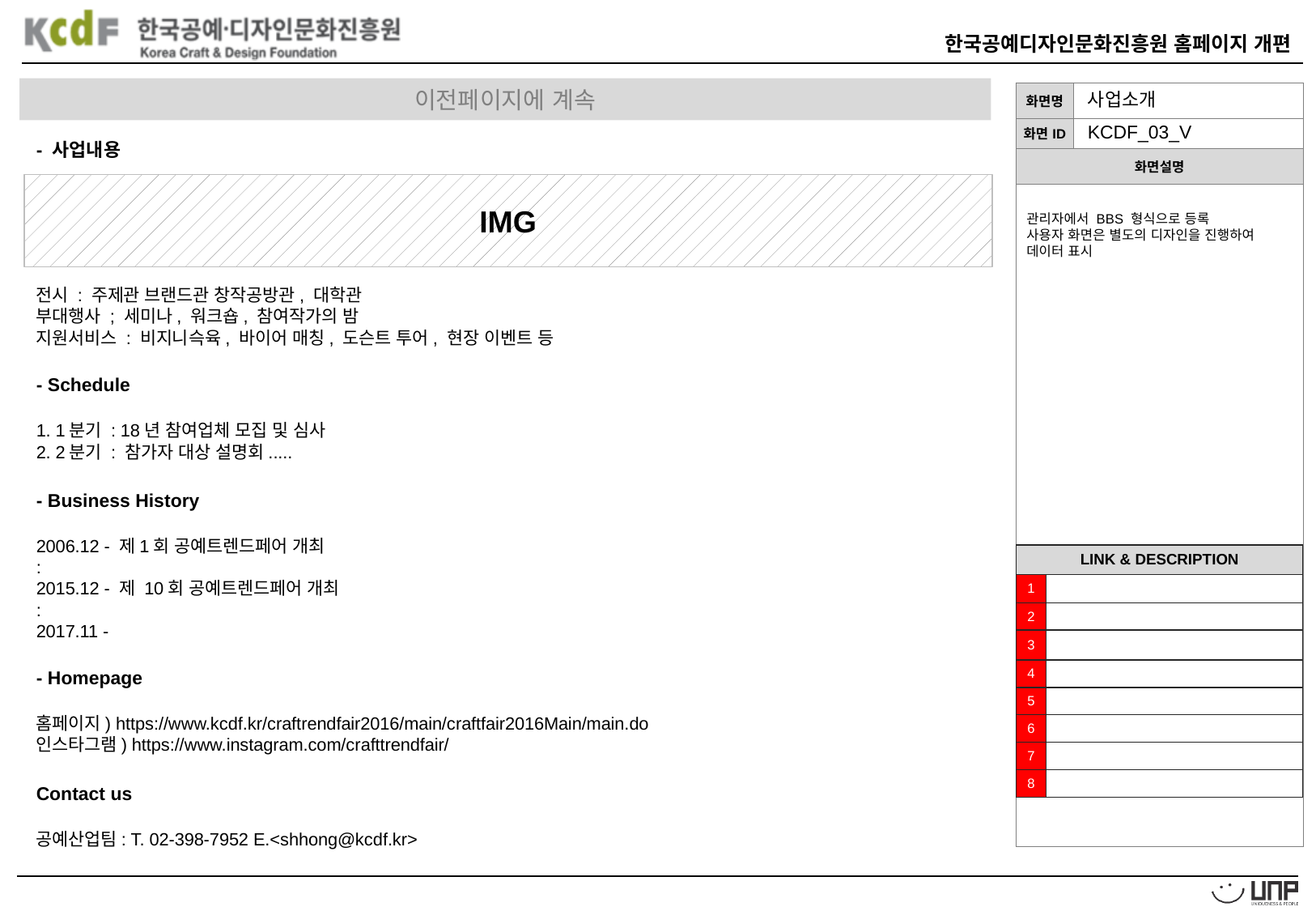

이전페이지에 계속
사업소개
KCDF_03_V
- 사업내용
IMG
관리자에서 BBS 형식으로 등록
사용자 화면은 별도의 디자인을 진행하여 데이터 표시
전시 : 주제관 브랜드관 창작공방관, 대학관
부대행사 ; 세미나, 워크숍, 참여작가의 밤
지원서비스 : 비지니슥육, 바이어 매칭, 도슨트 투어, 현장 이벤트 등
- Schedule
1. 1분기 : 18년 참여업체 모집 및 심사
2. 2분기 : 참가자 대상 설명회.....
- Business History
2006.12 - 제1회 공예트렌드페어 개최
:
2015.12 - 제 10회 공예트렌드페어 개최
:
2017.11 -
| LINK & DESCRIPTION |  |
| --- | --- |
| 1 |  |
| 2 |  |
| 3 |  |
| 4 |  |
| 5 |  |
| 6 |  |
| 7 |  |
| 8 |  |
- Homepage
홈페이지) https://www.kcdf.kr/craftrendfair2016/main/craftfair2016Main/main.do
인스타그램) https://www.instagram.com/crafttrendfair/
Contact us
공예산업팀: T. 02-398-7952 E.<shhong@kcdf.kr>